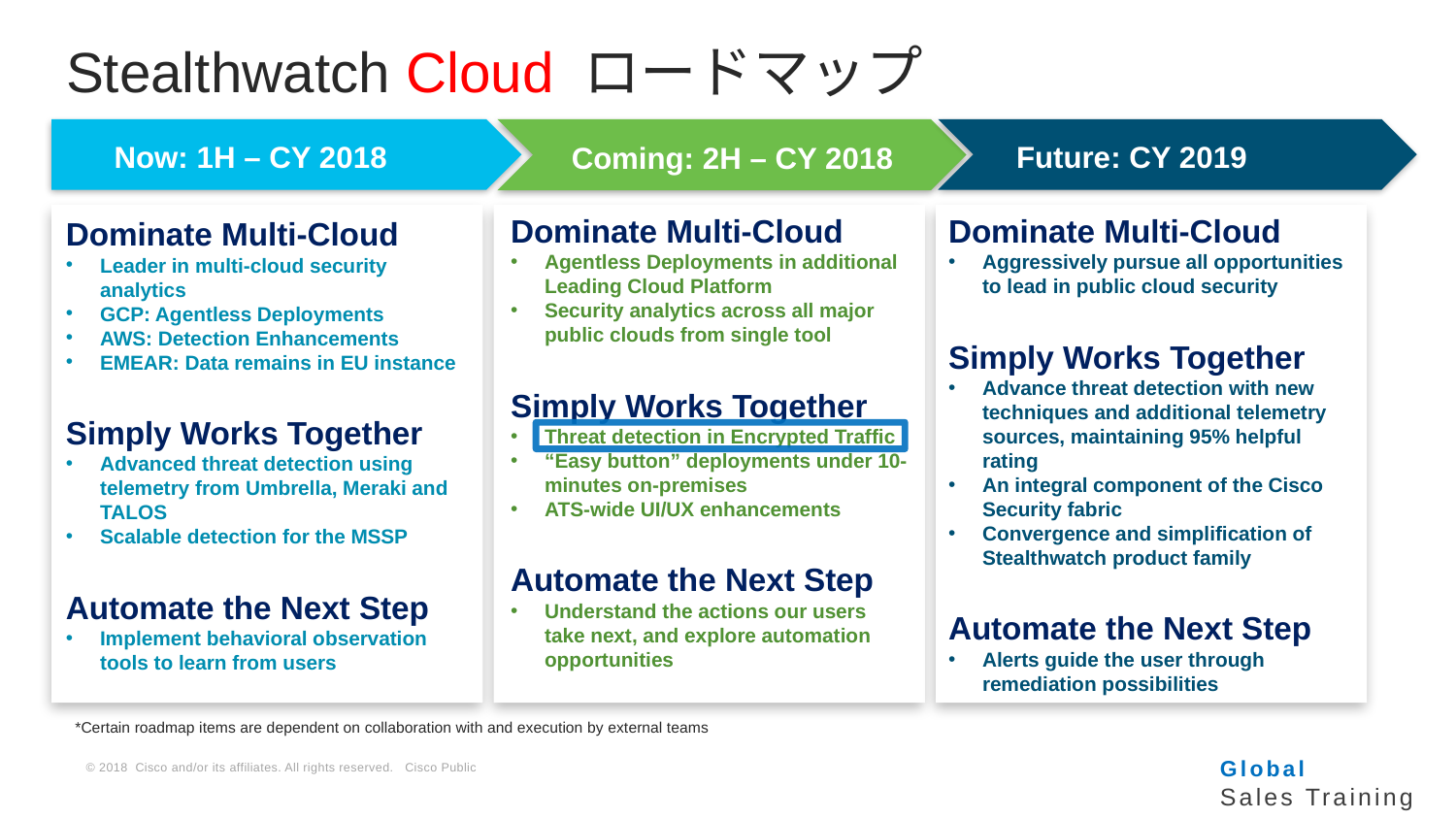

# Stealthwatch Cloud ロードマップ

Future: CY 2019
Now: 1H – CY 2018
Coming: 2H – CY 2018
Dominate Multi-Cloud
Agentless Deployments in additional Leading Cloud Platform
Security analytics across all major public clouds from single tool

Simply Works Together
Threat detection in Encrypted Traffic
“Easy button” deployments under 10-minutes on-premises
ATS-wide UI/UX enhancements

Automate the Next Step
Understand the actions our users take next, and explore automation opportunities

Dominate Multi-Cloud
Aggressively pursue all opportunities to lead in public cloud security

Simply Works Together
Advance threat detection with new techniques and additional telemetry sources, maintaining 95% helpful rating
An integral component of the Cisco Security fabric
Convergence and simplification of Stealthwatch product family

Automate the Next Step
Alerts guide the user through remediation possibilities

Dominate Multi-Cloud
Leader in multi-cloud security analytics
GCP: Agentless Deployments
AWS: Detection Enhancements
EMEAR: Data remains in EU instance

Simply Works Together
Advanced threat detection using telemetry from Umbrella, Meraki and TALOS
Scalable detection for the MSSP

Automate the Next Step
Implement behavioral observation tools to learn from users

*Certain roadmap items are dependent on collaboration with and execution by external teams